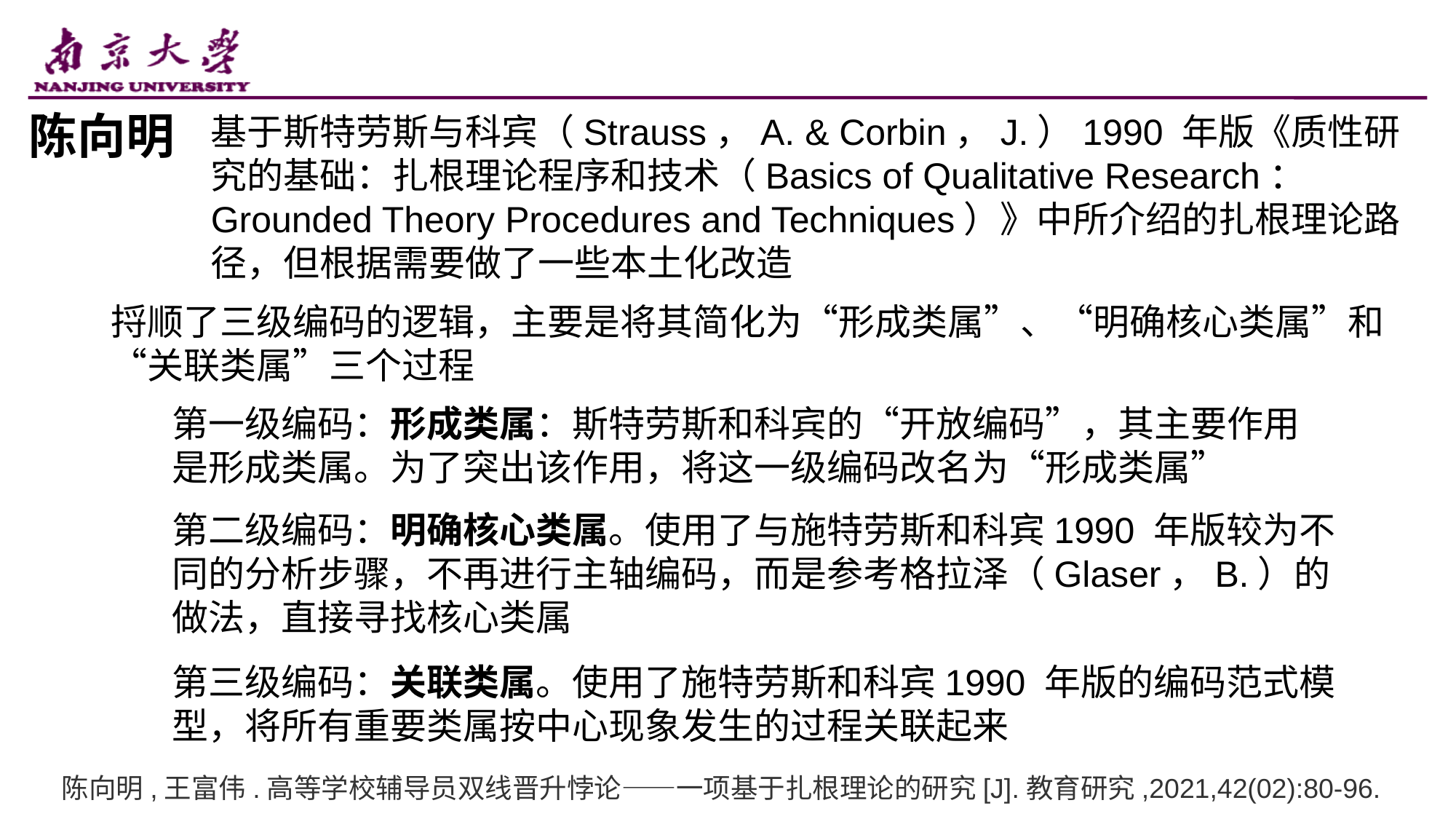

陈向明
基于斯特劳斯与科宾（Strauss，A. & Corbin，J.）1990 年版《质性研究的基础：扎根理论程序和技术（Basics of Qualitative Research：Grounded Theory Procedures and Techniques）》中所介绍的扎根理论路径，但根据需要做了一些本土化改造
捋顺了三级编码的逻辑，主要是将其简化为“形成类属”、“明确核心类属”和“关联类属”三个过程
第一级编码：形成类属：斯特劳斯和科宾的“开放编码”，其主要作用是形成类属。为了突出该作用，将这一级编码改名为“形成类属”
第二级编码：明确核心类属。使用了与施特劳斯和科宾1990 年版较为不同的分析步骤，不再进行主轴编码，而是参考格拉泽（Glaser，B.）的做法，直接寻找核心类属
第三级编码：关联类属。使用了施特劳斯和科宾1990 年版的编码范式模型，将所有重要类属按中心现象发生的过程关联起来
陈向明,王富伟.高等学校辅导员双线晋升悖论——一项基于扎根理论的研究[J].教育研究,2021,42(02):80-96.